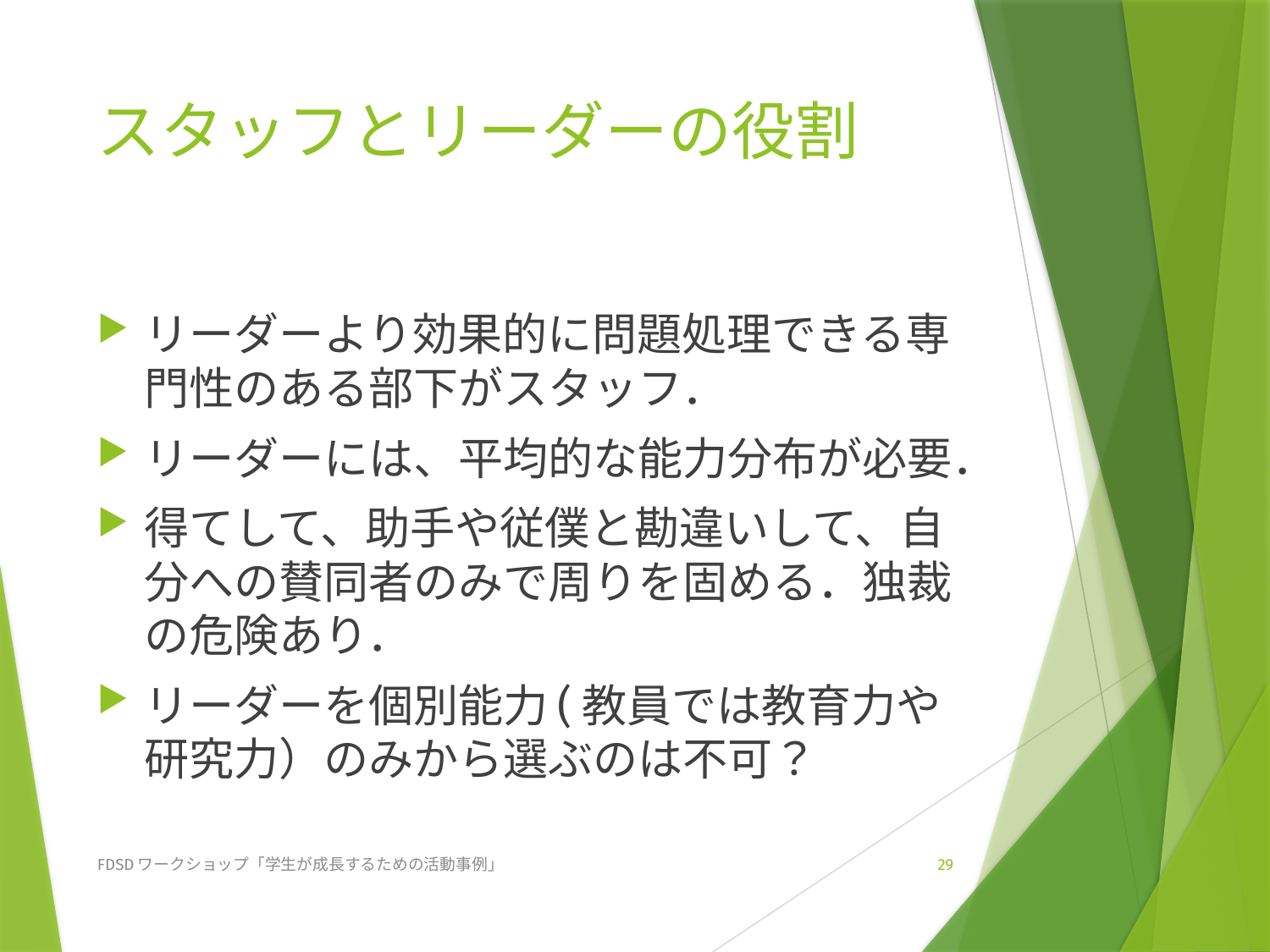

# スタッフとリーダーの役割
リーダーより効果的に問題処理できる専門性のある部下がスタッフ．
リーダーには、平均的な能力分布が必要．
得てして、助手や従僕と勘違いして、自分への賛同者のみで周りを固める．独裁の危険あり．
リーダーを個別能力(教員では教育力や研究力）のみから選ぶのは不可？
FDSDワークショップ「学生が成長するための活動事例」
29